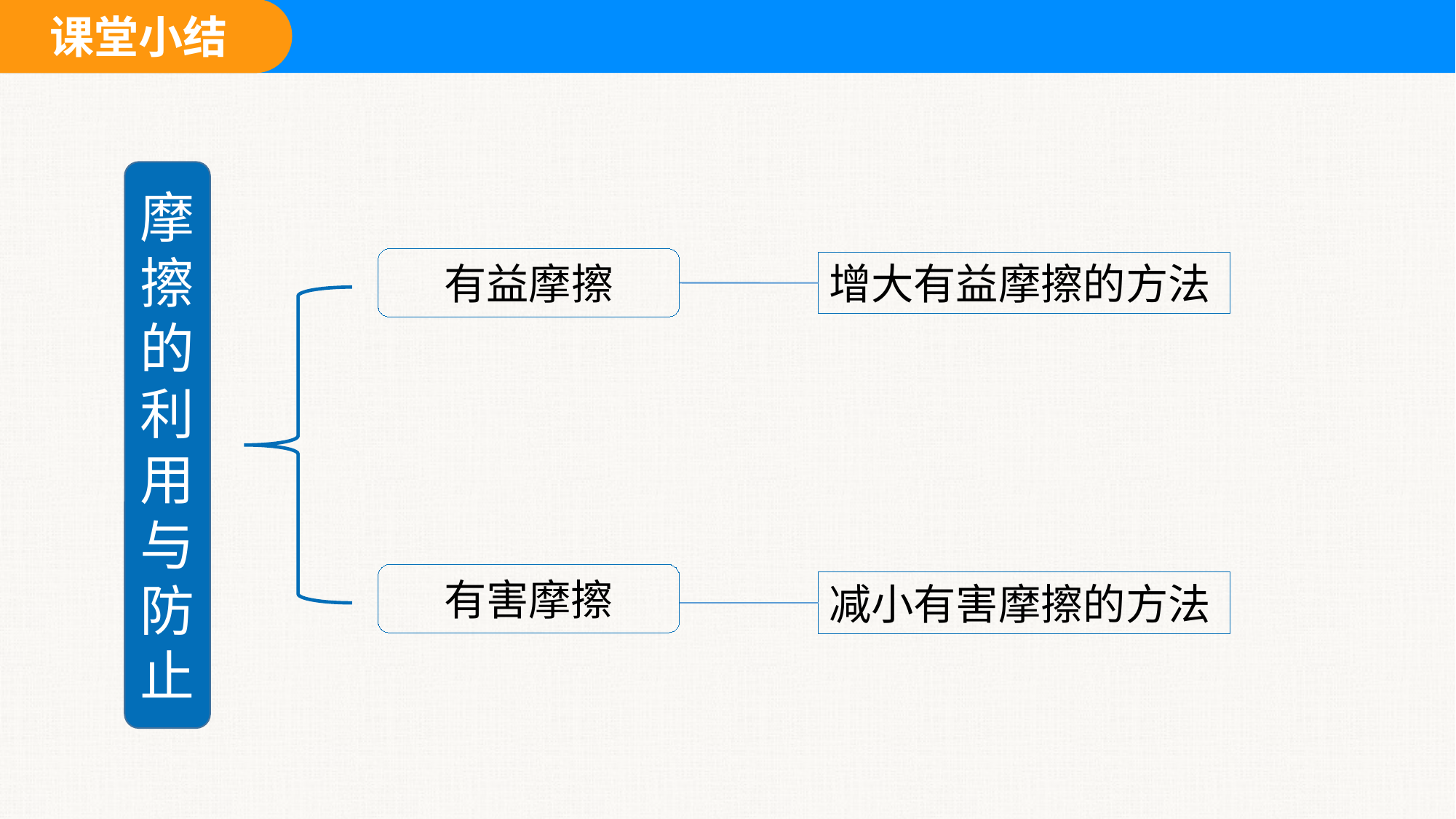

摩擦的利用与防止
有益摩擦
增大有益摩擦的方法

有害摩擦
减小有害摩擦的方法